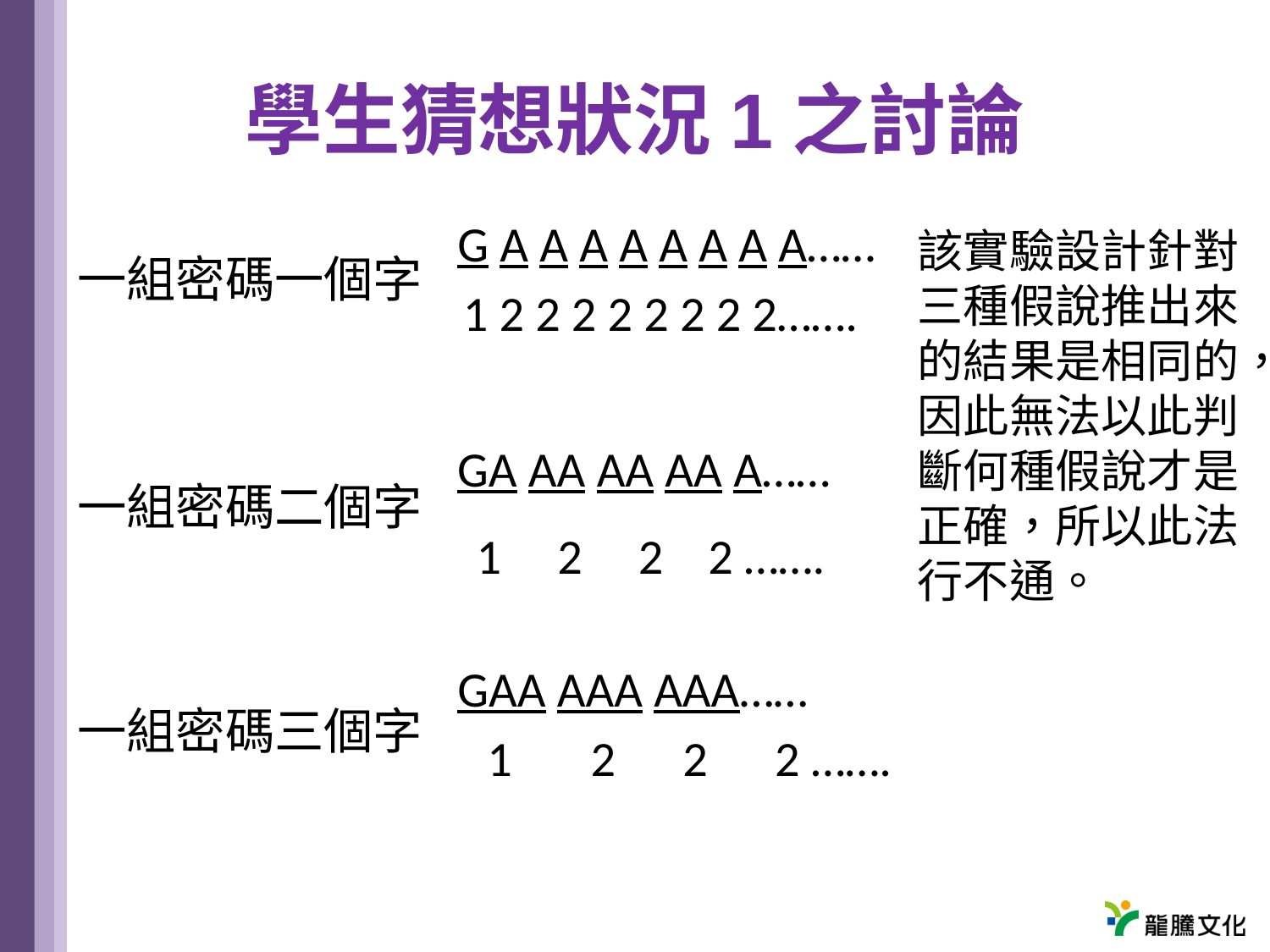

# 學生猜想狀況1之討論
G A A A A A A A A……
該實驗設計針對三種假說推出來的結果是相同的，因此無法以此判斷何種假說才是正確，所以此法行不通。
一組密碼一個字
1 2 2 2 2 2 2 2 2…….
GA AA AA AA A……
一組密碼二個字
1     2     2    2 …….
GAA AAA AAA……
一組密碼三個字
1       2      2      2 …….